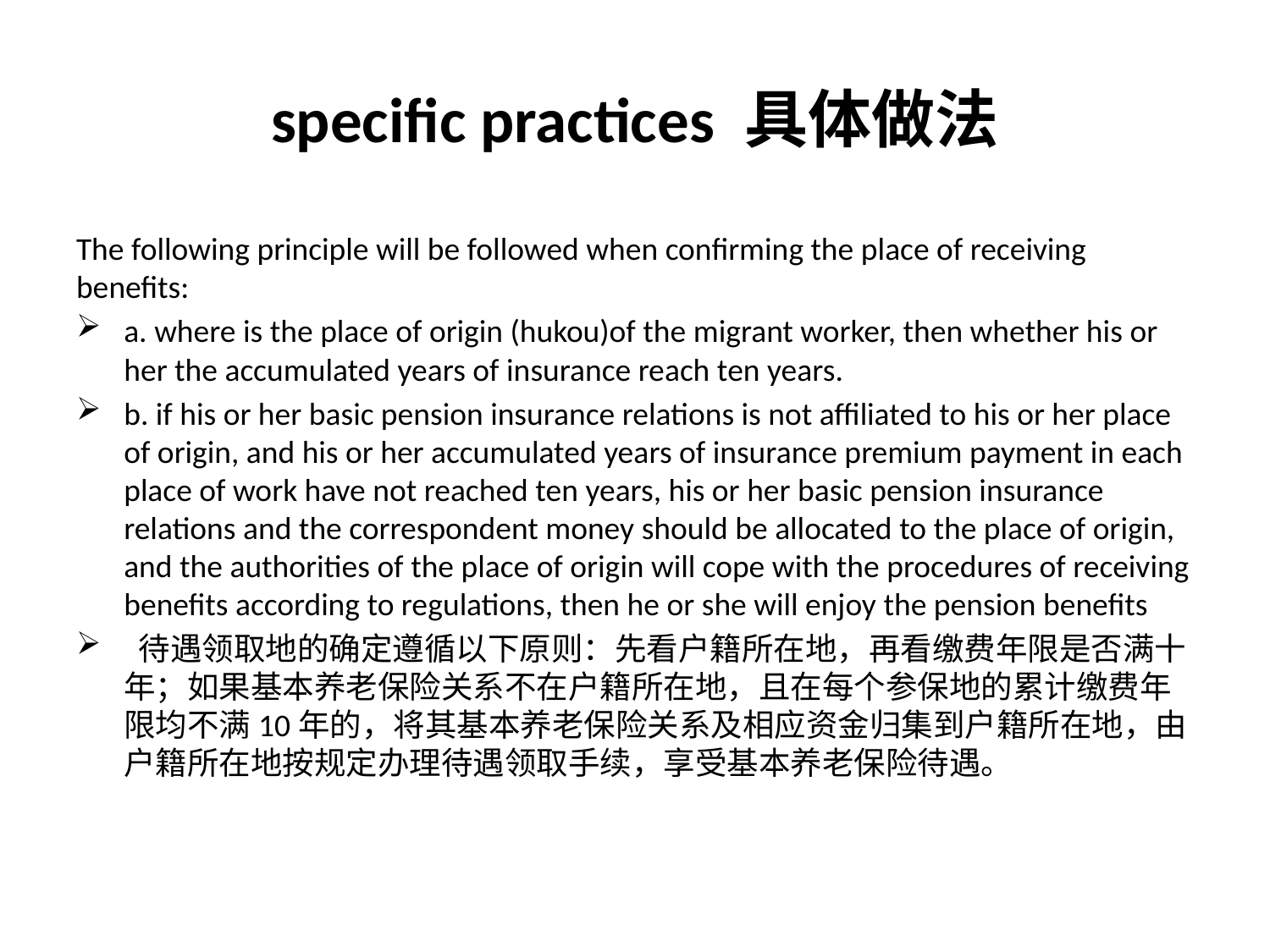

# specific practices 具体做法
The following principle will be followed when confirming the place of receiving benefits:
a. where is the place of origin (hukou)of the migrant worker, then whether his or her the accumulated years of insurance reach ten years.
b. if his or her basic pension insurance relations is not affiliated to his or her place of origin, and his or her accumulated years of insurance premium payment in each place of work have not reached ten years, his or her basic pension insurance relations and the correspondent money should be allocated to the place of origin, and the authorities of the place of origin will cope with the procedures of receiving benefits according to regulations, then he or she will enjoy the pension benefits
 待遇领取地的确定遵循以下原则：先看户籍所在地，再看缴费年限是否满十年；如果基本养老保险关系不在户籍所在地，且在每个参保地的累计缴费年限均不满10年的，将其基本养老保险关系及相应资金归集到户籍所在地，由户籍所在地按规定办理待遇领取手续，享受基本养老保险待遇。